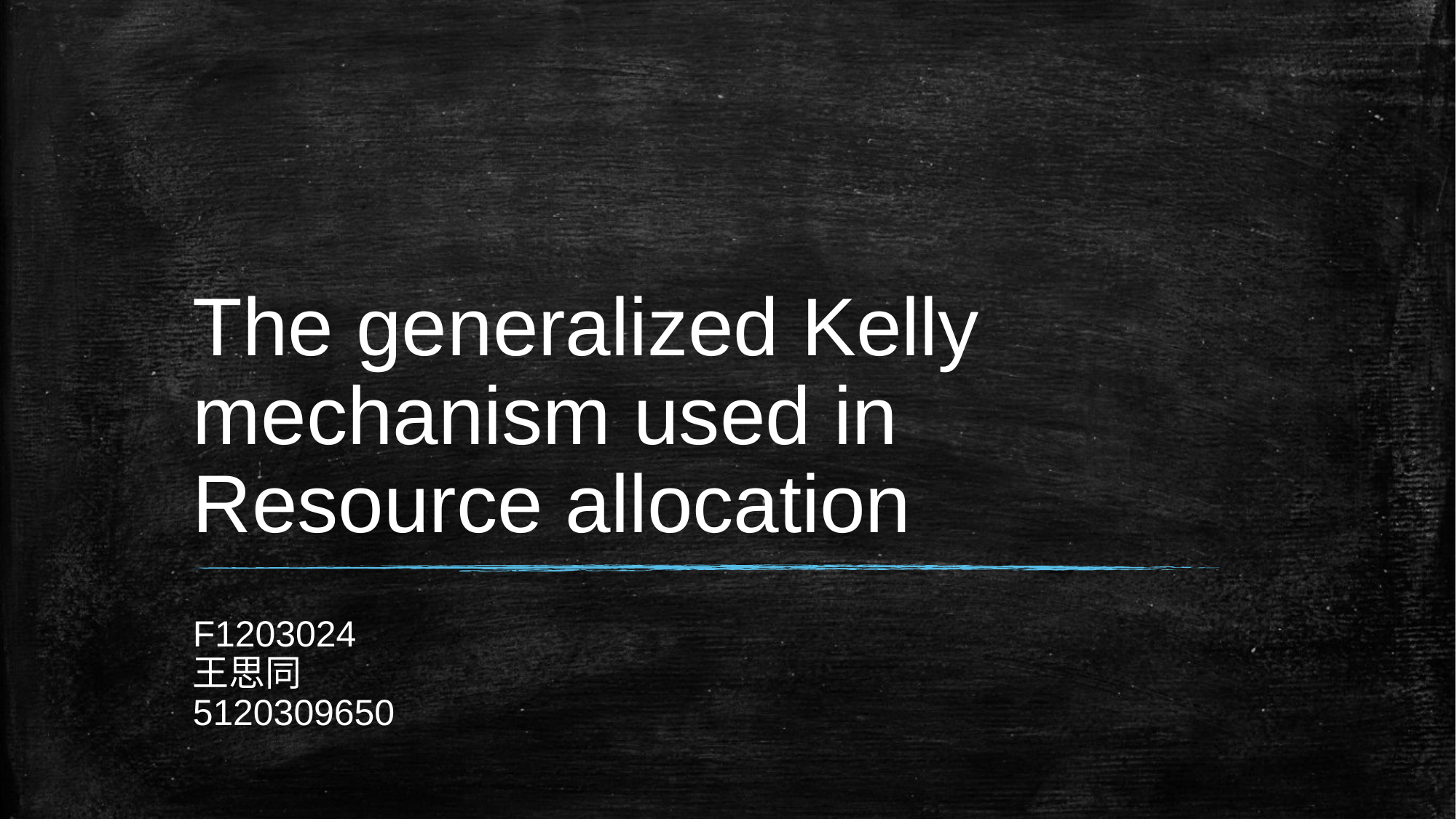

# The generalized Kelly mechanism used in Resource allocation
F1203024
王思同
5120309650